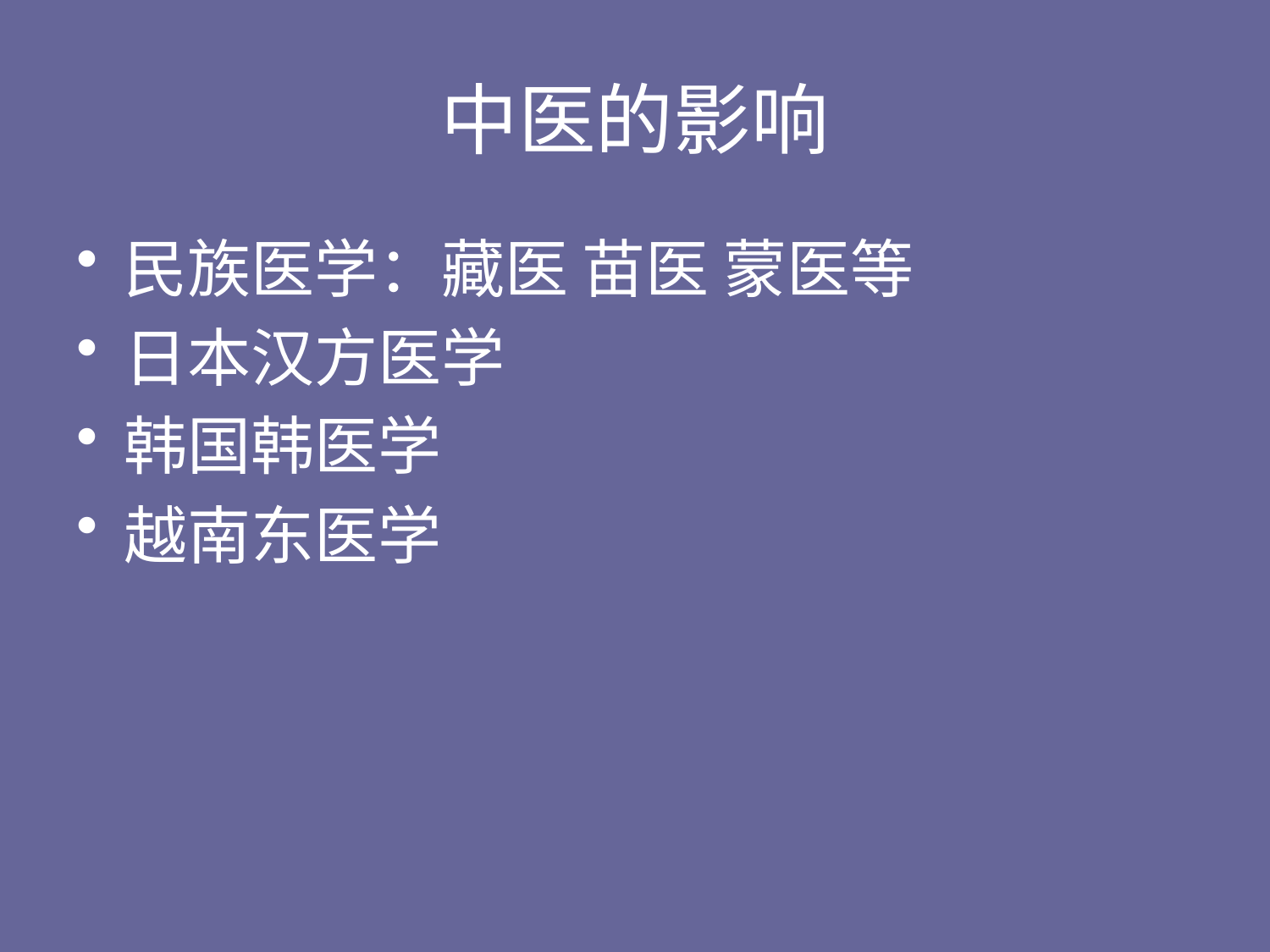

# 中医的影响
民族医学：藏医 苗医 蒙医等
日本汉方医学
韩国韩医学
越南东医学